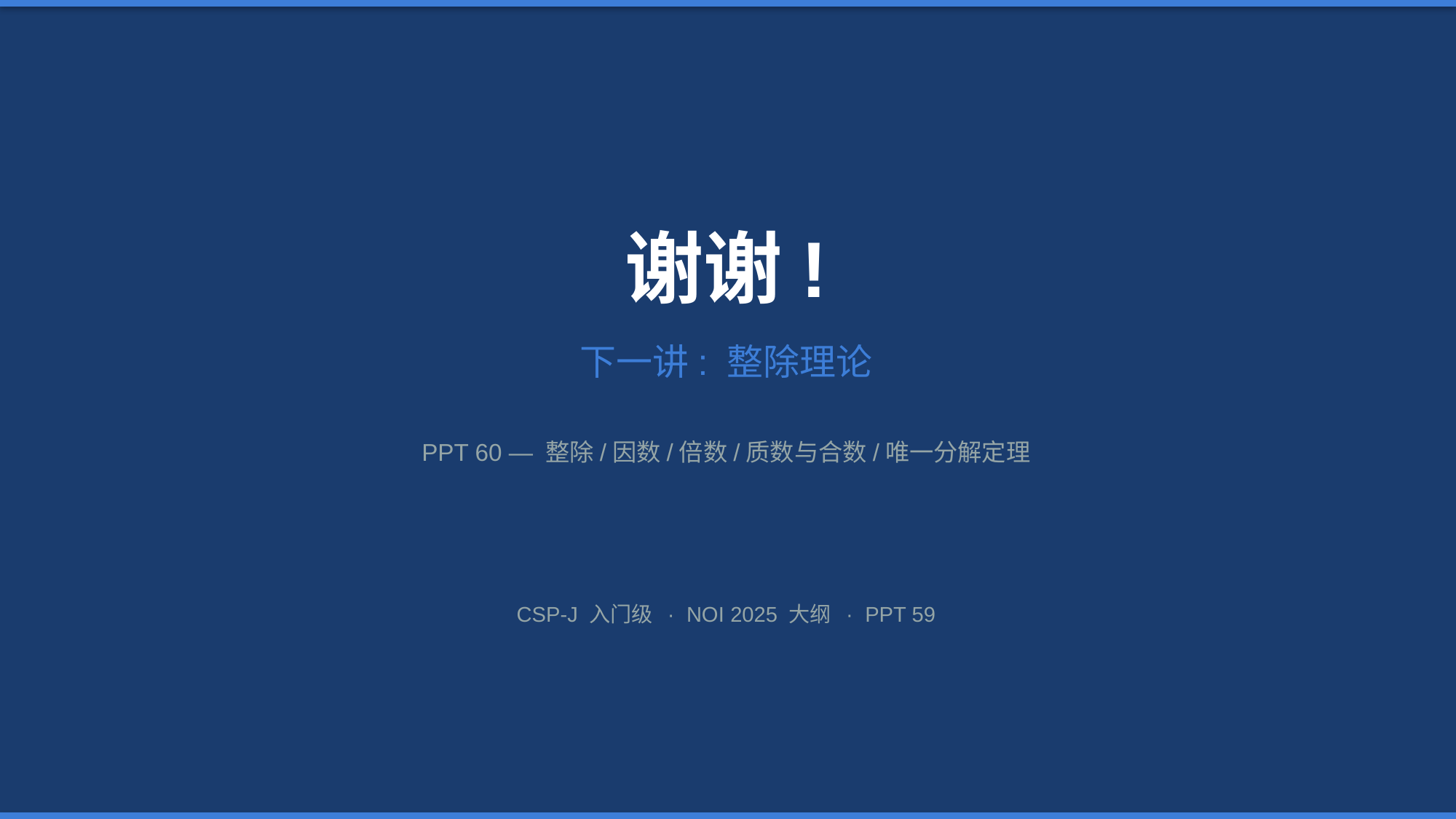

谢谢!
下一讲: 整除理论
PPT 60 — 整除/因数/倍数/质数与合数/唯一分解定理
CSP-J 入门级  ·  NOI 2025 大纲  ·  PPT 59